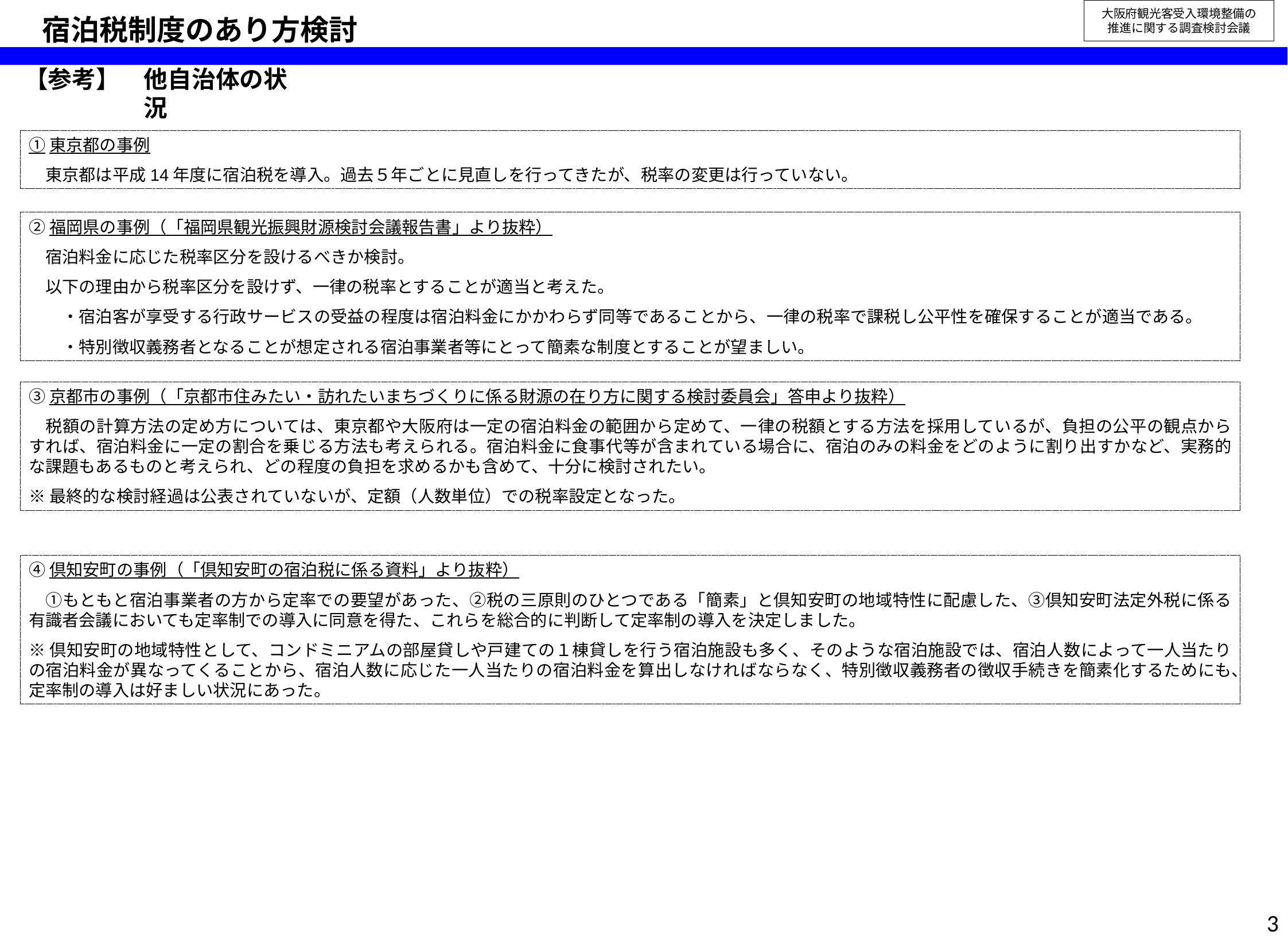

宿泊税制度のあり方検討
大阪府観光客受入環境整備の
推進に関する調査検討会議
【参考】　他自治体の状況
①東京都の事例
　東京都は平成14年度に宿泊税を導入。過去５年ごとに見直しを行ってきたが、税率の変更は行っていない。
②福岡県の事例（「福岡県観光振興財源検討会議報告書」より抜粋）
　宿泊料金に応じた税率区分を設けるべきか検討。
　以下の理由から税率区分を設けず、一律の税率とすることが適当と考えた。
　　・宿泊客が享受する行政サービスの受益の程度は宿泊料金にかかわらず同等であることから、一律の税率で課税し公平性を確保することが適当である。
　　・特別徴収義務者となることが想定される宿泊事業者等にとって簡素な制度とすることが望ましい。
③京都市の事例（「京都市住みたい・訪れたいまちづくりに係る財源の在り方に関する検討委員会」答申より抜粋）
　税額の計算方法の定め方については、東京都や大阪府は一定の宿泊料金の範囲から定めて、一律の税額とする方法を採用しているが、負担の公平の観点からすれば、宿泊料金に一定の割合を乗じる方法も考えられる。宿泊料金に食事代等が含まれている場合に、宿泊のみの料金をどのように割り出すかなど、実務的な課題もあるものと考えられ、どの程度の負担を求めるかも含めて、十分に検討されたい。
※最終的な検討経過は公表されていないが、定額（人数単位）での税率設定となった。
④倶知安町の事例（「倶知安町の宿泊税に係る資料」より抜粋）
　①もともと宿泊事業者の方から定率での要望があった、②税の三原則のひとつである「簡素」と倶知安町の地域特性に配慮した、③倶知安町法定外税に係る有識者会議においても定率制での導入に同意を得た、これらを総合的に判断して定率制の導入を決定しました。
※倶知安町の地域特性として、コンドミニアムの部屋貸しや戸建ての１棟貸しを行う宿泊施設も多く、そのような宿泊施設では、宿泊人数によって一人当たりの宿泊料金が異なってくることから、宿泊人数に応じた一人当たりの宿泊料金を算出しなければならなく、特別徴収義務者の徴収手続きを簡素化するためにも、定率制の導入は好ましい状況にあった。
3